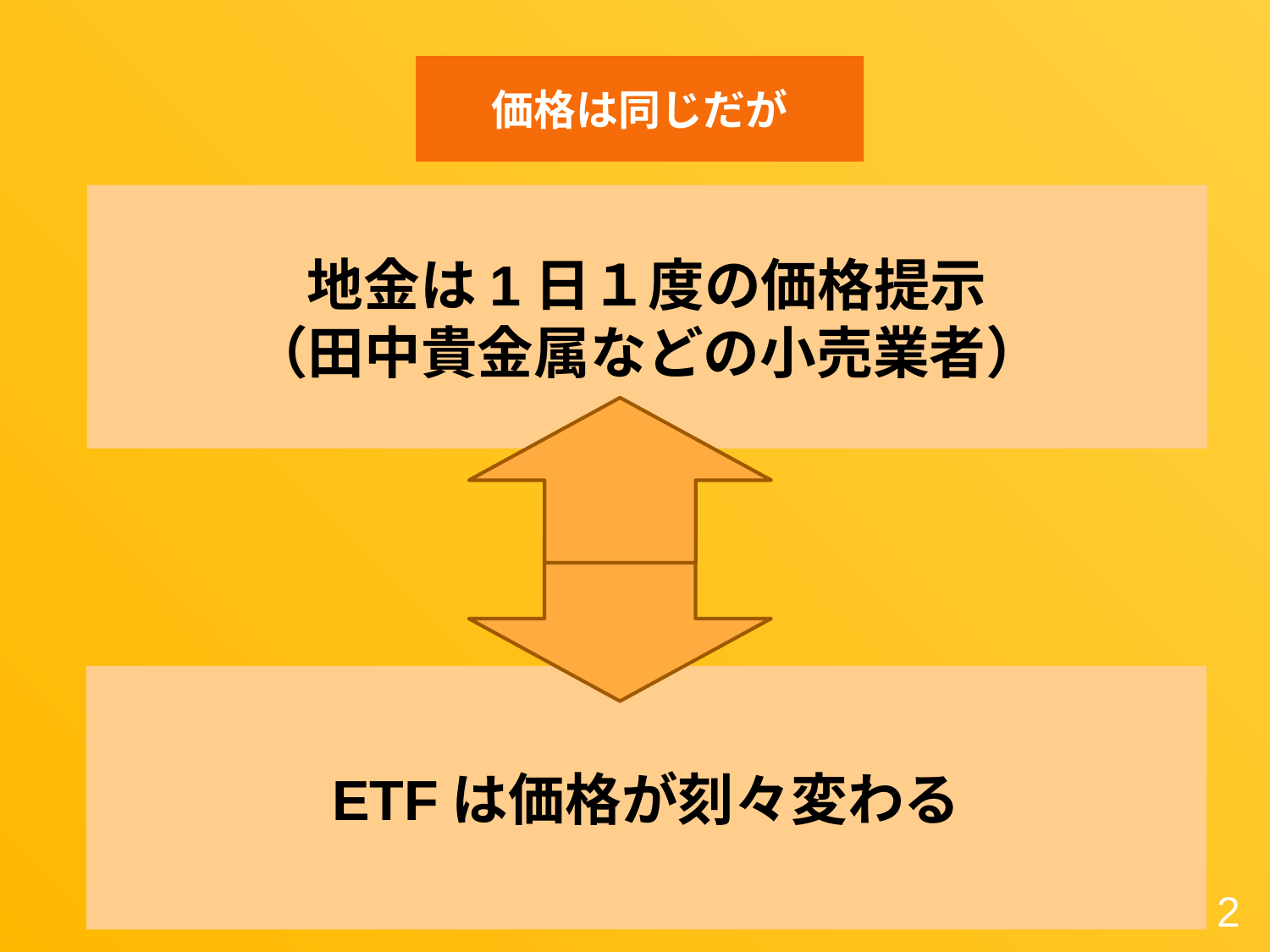

価格は同じだが
地金は1日１度の価格提示
（田中貴金属などの小売業者）

ETFは価格が刻々変わる
2